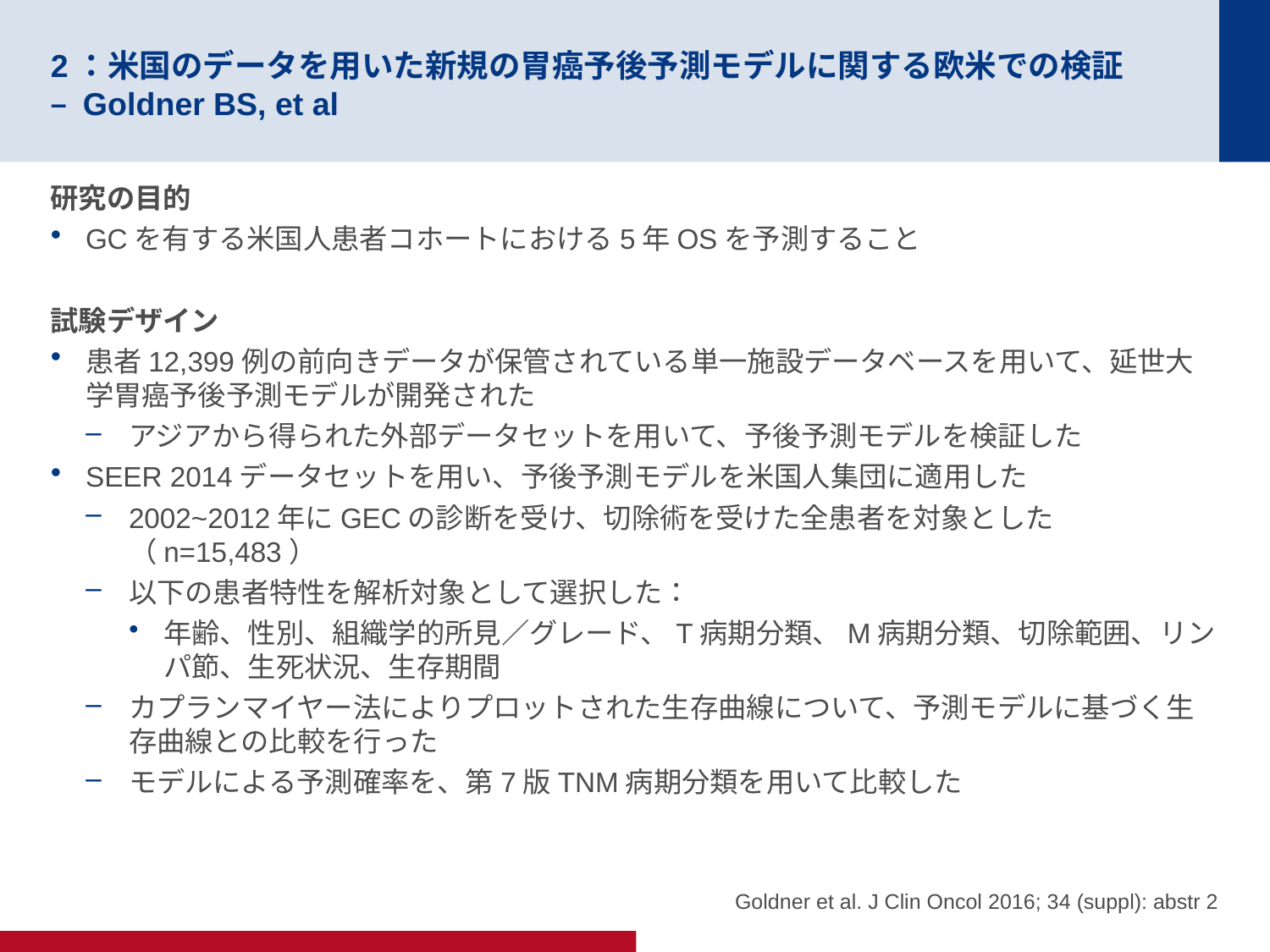

# 2：米国のデータを用いた新規の胃癌予後予測モデルに関する欧米での検証 – Goldner BS, et al
研究の目的
GCを有する米国人患者コホートにおける5年OSを予測すること

試験デザイン
患者12,399例の前向きデータが保管されている単一施設データベースを用いて、延世大学胃癌予後予測モデルが開発された
アジアから得られた外部データセットを用いて、予後予測モデルを検証した
SEER 2014データセットを用い、予後予測モデルを米国人集団に適用した
2002~2012年にGECの診断を受け、切除術を受けた全患者を対象とした（n=15,483）
以下の患者特性を解析対象として選択した：
年齢、性別、組織学的所見／グレード、T病期分類、M病期分類、切除範囲、リンパ節、生死状況、生存期間
カプランマイヤー法によりプロットされた生存曲線について、予測モデルに基づく生存曲線との比較を行った
モデルによる予測確率を、第7版TNM病期分類を用いて比較した
Goldner et al. J Clin Oncol 2016; 34 (suppl): abstr 2